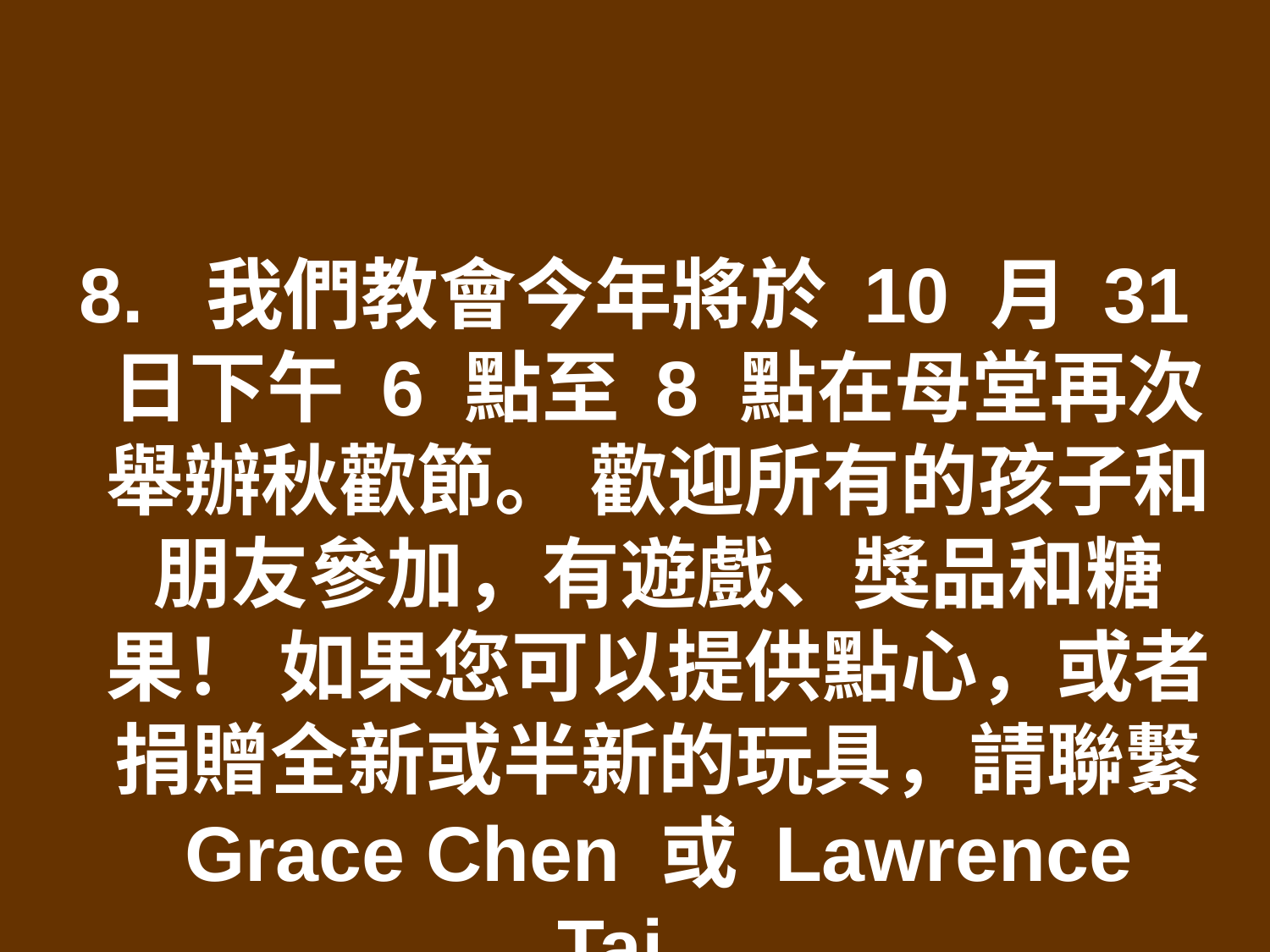

8.  我們教會今年將於 10 月 31 日下午 6 點至 8 點在母堂再次舉辦秋歡節。 歡迎所有的孩子和朋友參加，有遊戲、獎品和糖果！ 如果您可以提供點心，或者捐贈全新或半新的玩具，請聯繫 Grace Chen 或 Lawrence Tai。